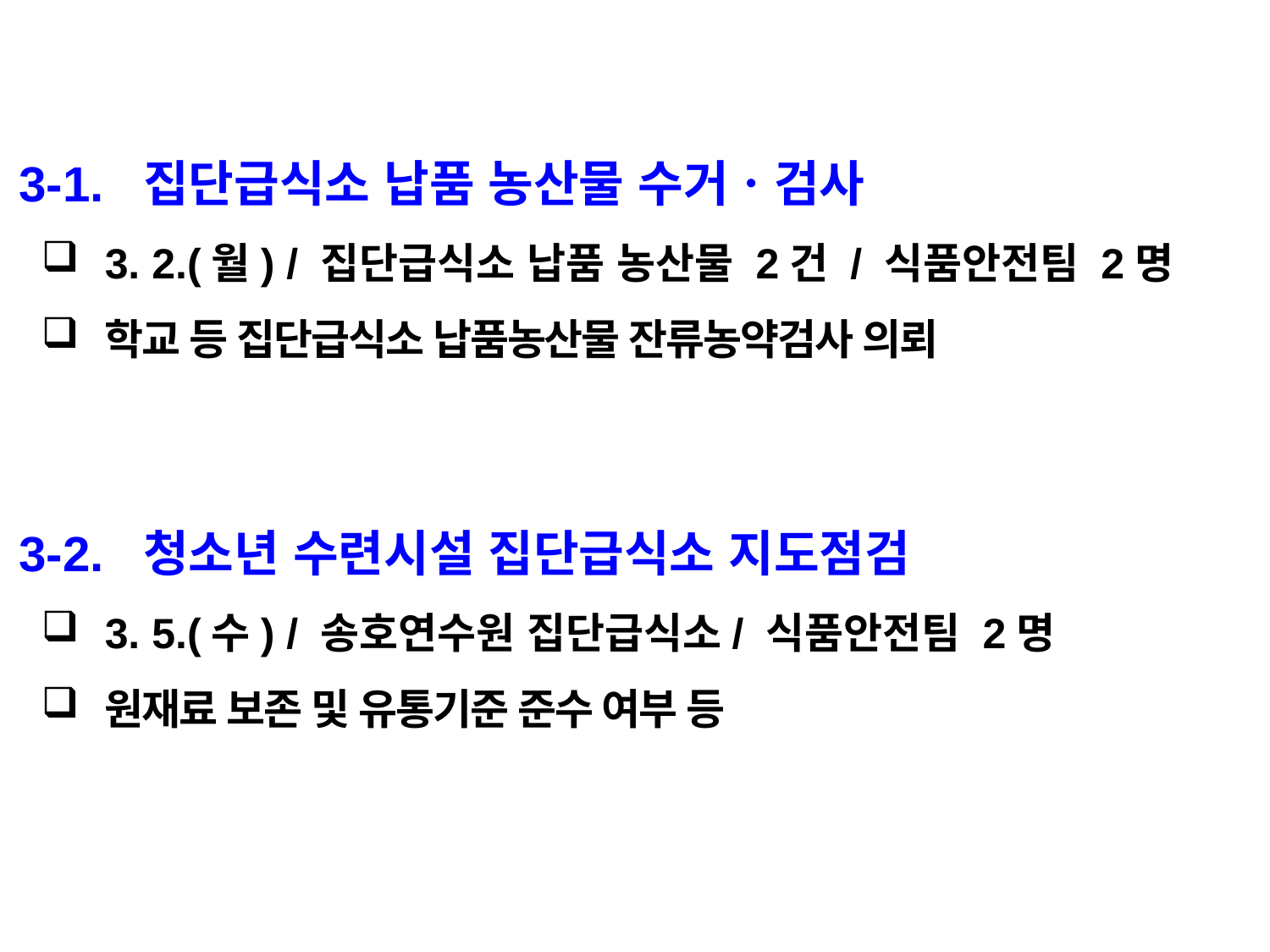

3-1.  집단급식소 납품 농산물 수거ㆍ검사
3. 2.(월) / 집단급식소 납품 농산물 2건 / 식품안전팀 2명
학교 등 집단급식소 납품농산물 잔류농약검사 의뢰

   3-2.  청소년 수련시설 집단급식소 지도점검
3. 5.(수) / 송호연수원 집단급식소/ 식품안전팀 2명
원재료 보존 및 유통기준 준수 여부 등